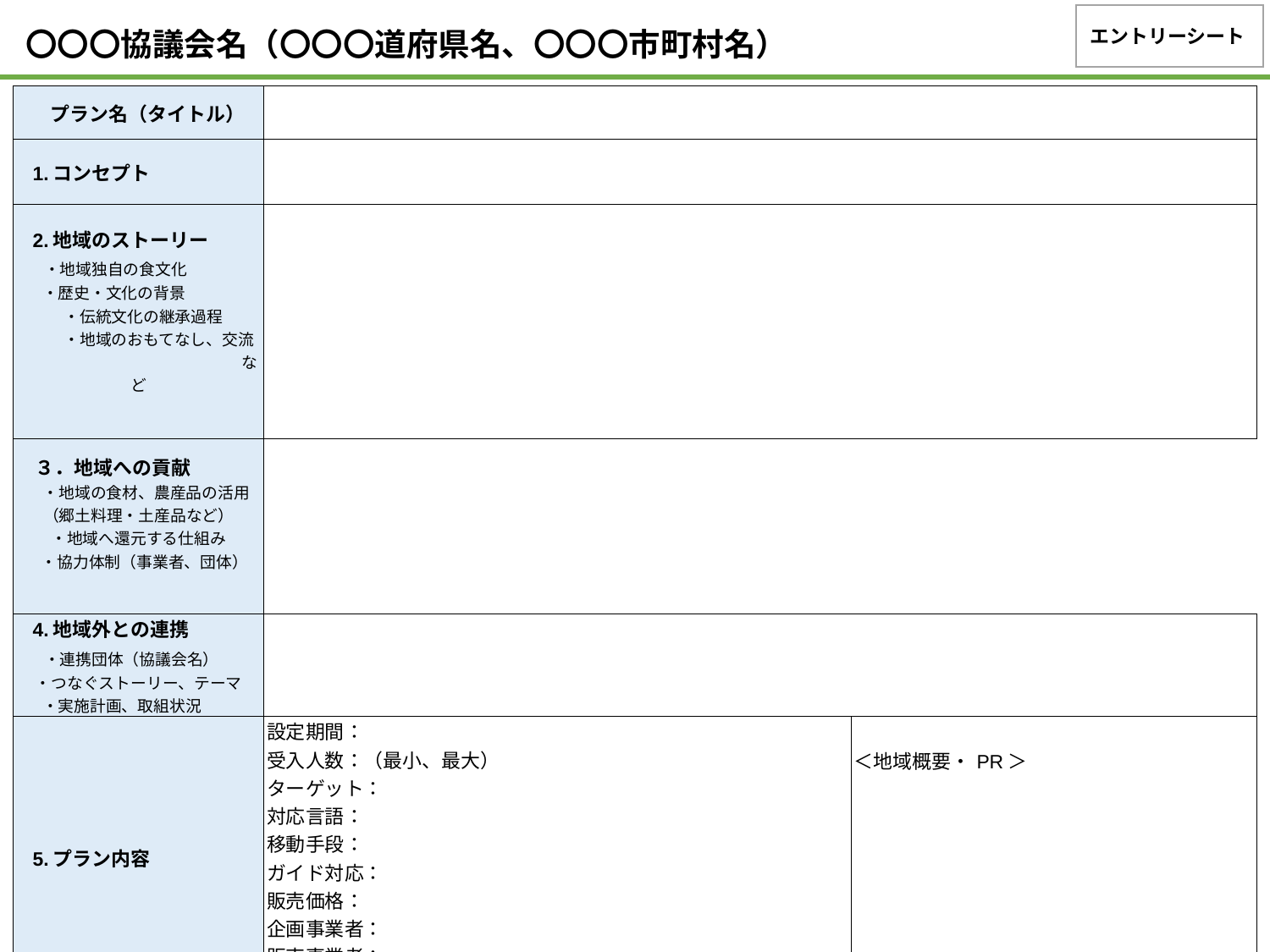

エントリーシート
〇〇〇協議会名（〇〇〇道府県名、〇〇〇市町村名）
| プラン名（タイトル） |  |  |
| --- | --- | --- |
| 1.コンセプト |  |  |
| 2.地域のストーリー ・地域独自の食文化 ・歴史・文化の背景 　　　・伝統文化の継承過程 　　　・地域のおもてなし、交流 　　　　　　　　　　　　　　など |  |  |
| ３．地域への貢献 ・地域の食材、農産品の活用 （郷土料理・土産品など） ・地域へ還元する仕組み ・協力体制（事業者、団体） |  |  |
| 4.地域外との連携 ・連携団体（協議会名） ・つなぐストーリー、テーマ ・実施計画、取組状況 |  |  |
| 5.プラン内容 | 設定期間： 受入人数：（最小、最大） ターゲット： 対応言語： 移動手段： ガイド対応： 販売価格： 企画事業者： 販売事業者： 販売計画： | ＜地域概要・PR＞ |